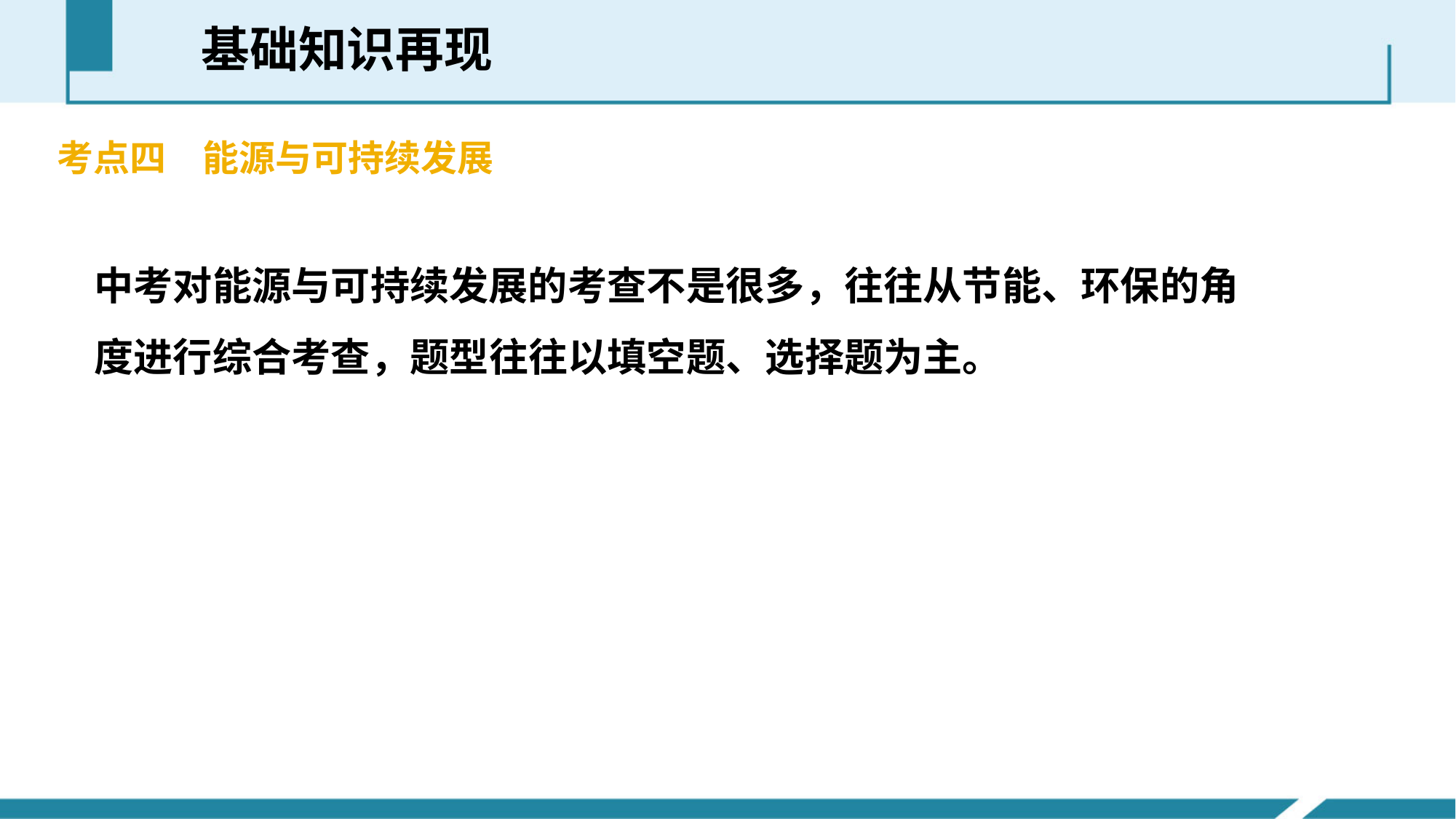

基础知识再现
考点四　能源与可持续发展
中考对能源与可持续发展的考查不是很多，往往从节能、环保的角度进行综合考查，题型往往以填空题、选择题为主。